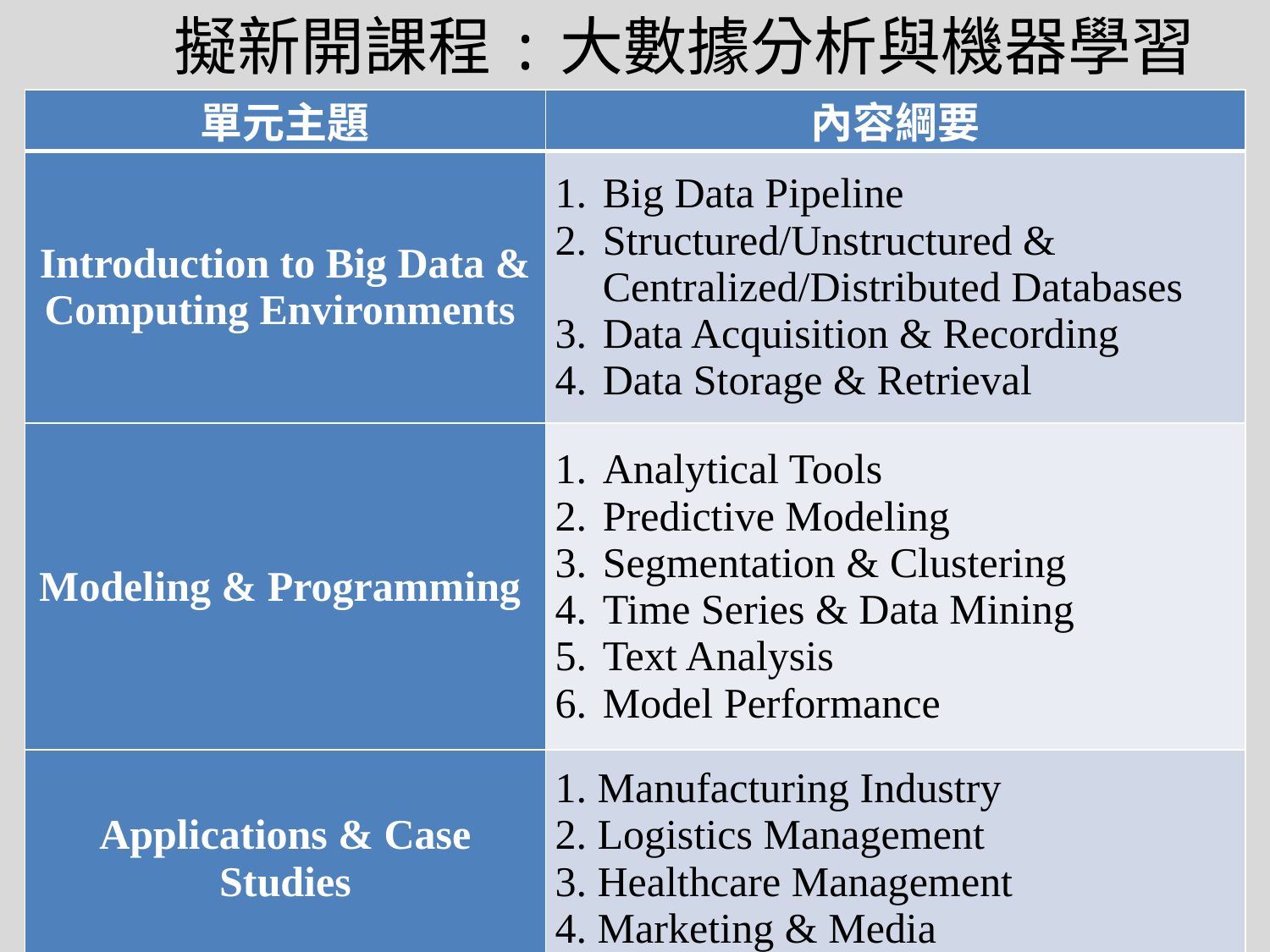

擬新開課程:大數據分析與機器學習
| 單元主題 | 內容綱要 |
| --- | --- |
| Introduction to Big Data & Computing Environments | Big Data Pipeline Structured/Unstructured & Centralized/Distributed Databases Data Acquisition & Recording Data Storage & Retrieval |
| Modeling & Programming | Analytical Tools Predictive Modeling Segmentation & Clustering Time Series & Data Mining Text Analysis Model Performance |
| Applications & Case Studies | 1. Manufacturing Industry 2. Logistics Management 3. Healthcare Management 4. Marketing & Media |